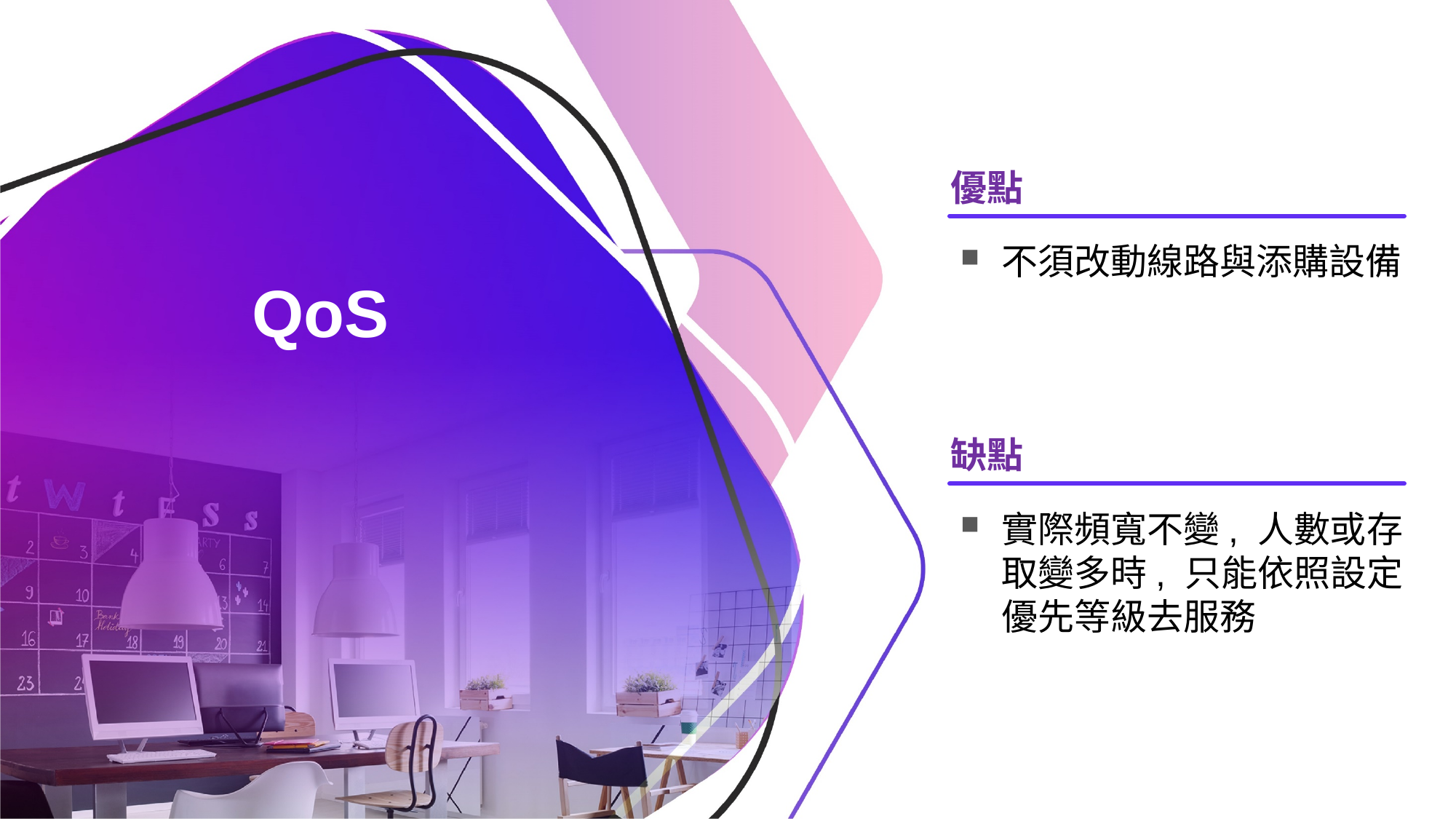

優點
# QoS
不須改動線路與添購設備
缺點
實際頻寬不變, 人數或存取變多時, 只能依照設定優先等級去服務